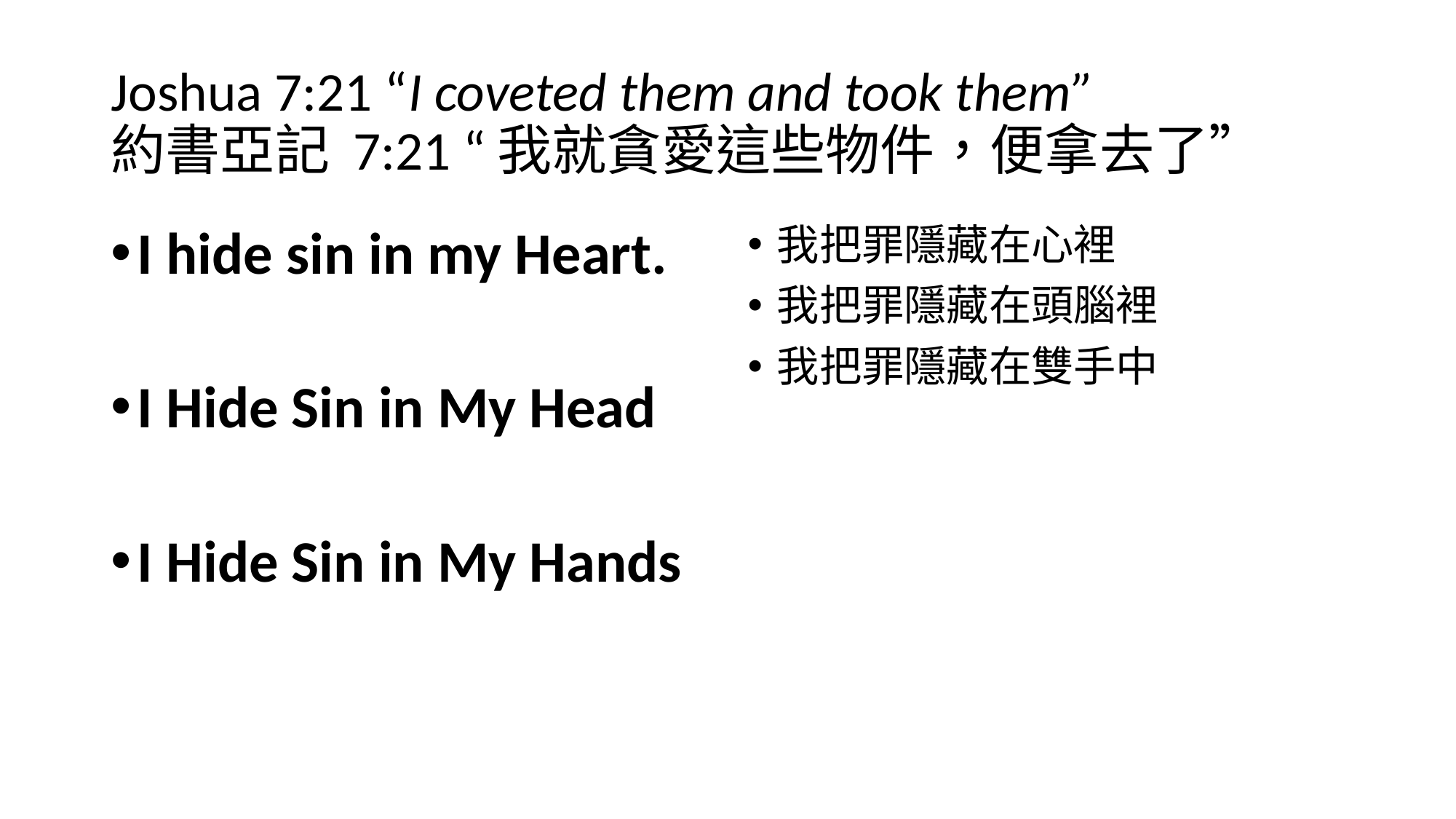

# Joshua 7:21 “I coveted them and took them” 約書亞記 7:21 “我就貪愛這些物件，便拿去了”
I hide sin in my Heart.

I Hide Sin in My Head

I Hide Sin in My Hands

我把罪隱藏在心裡
我把罪隱藏在頭腦裡
我把罪隱藏在雙手中